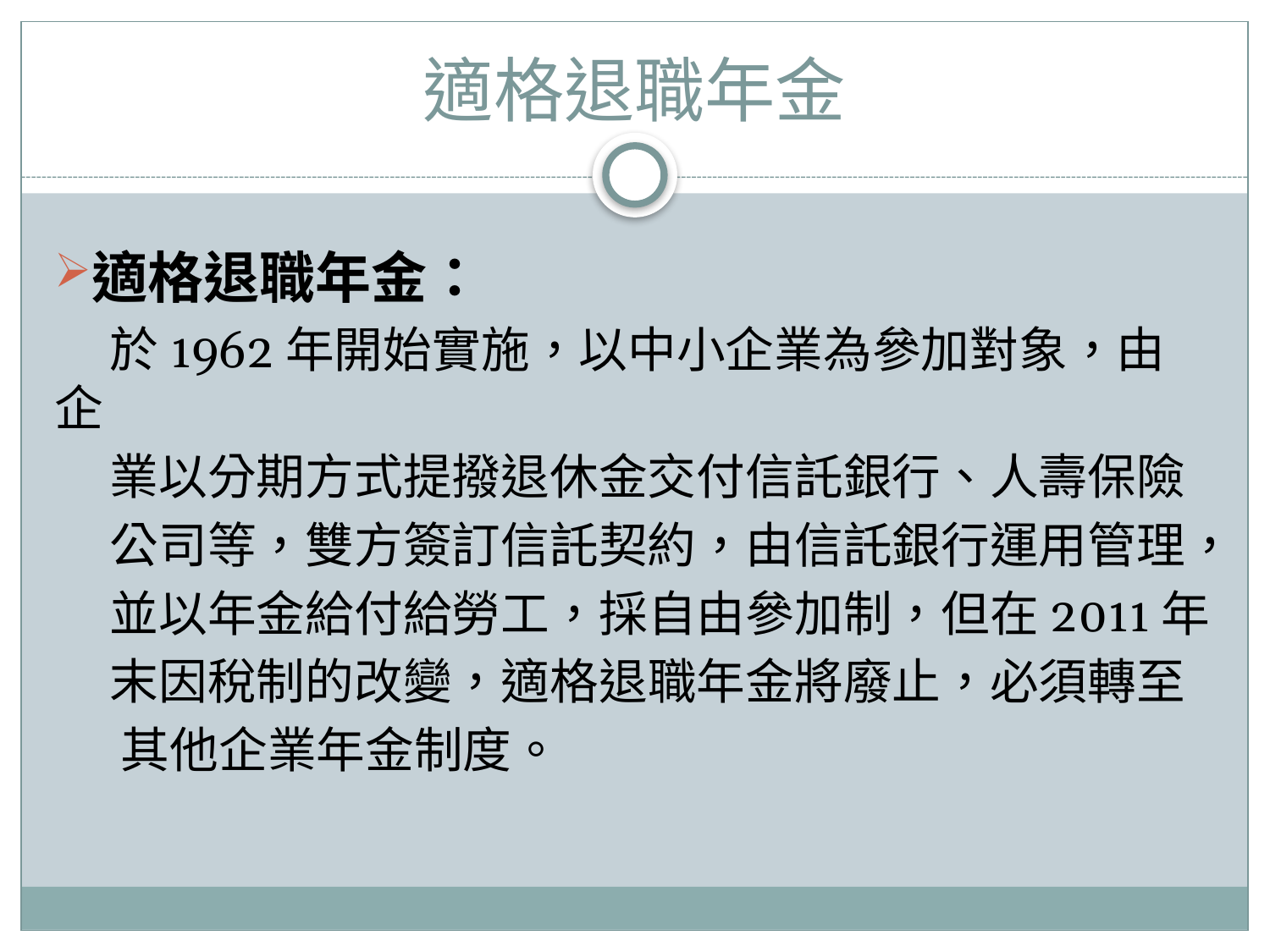

# 適格退職年金
適格退職年金：
    於1962年開始實施，以中小企業為參加對象，由企
    業以分期方式提撥退休金交付信託銀行、人壽保險
    公司等，雙方簽訂信託契約，由信託銀行運用管理，
    並以年金給付給勞工，採自由參加制，但在2011年
    末因稅制的改變，適格退職年金將廢止，必須轉至
     其他企業年金制度。